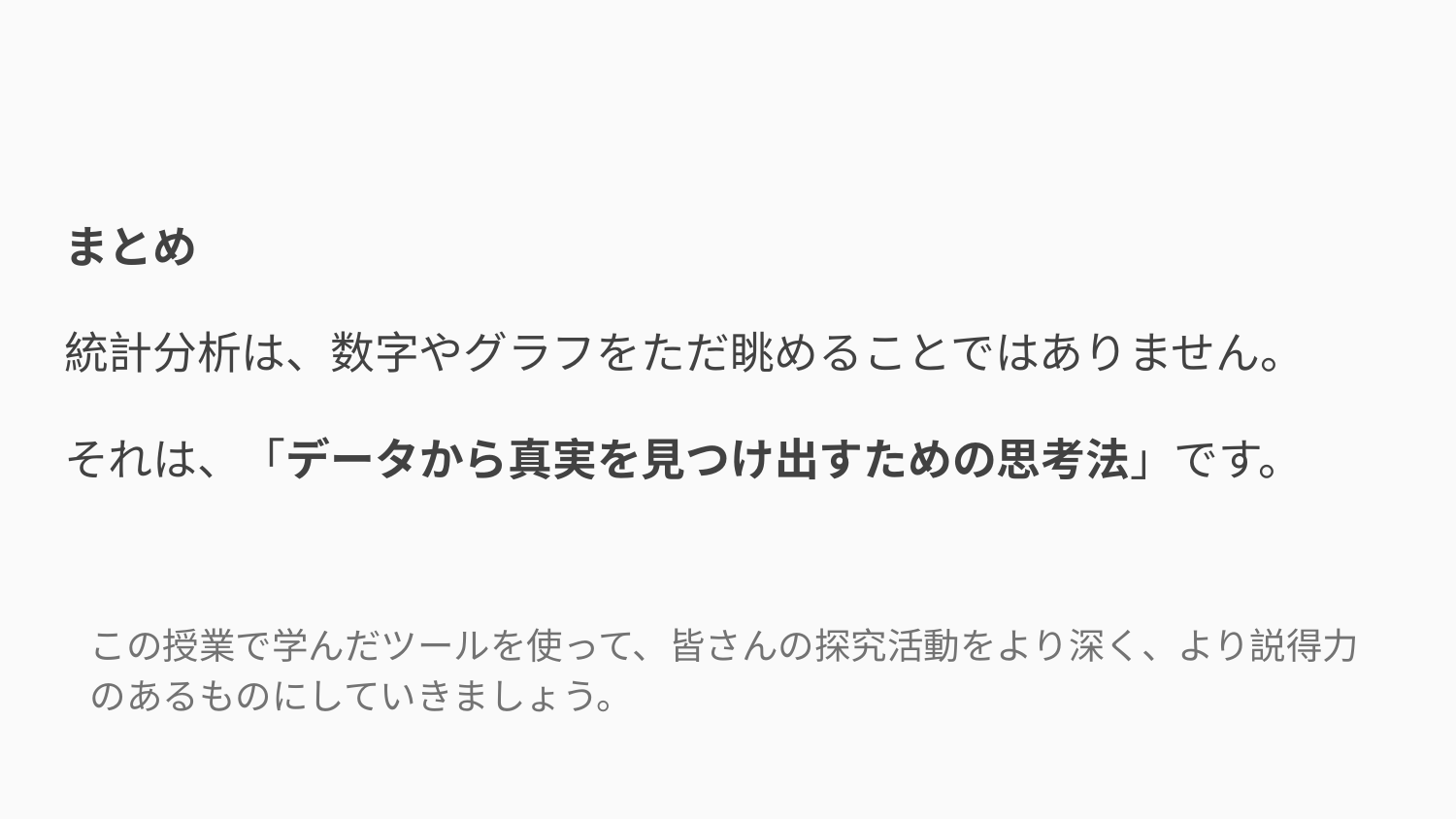

# まとめ

統計分析は、数字やグラフをただ眺めることではありません。

それは、「データから真実を見つけ出すための思考法」です。

この授業で学んだツールを使って、皆さんの探究活動をより深く、より説得力のあるものにしていきましょう。